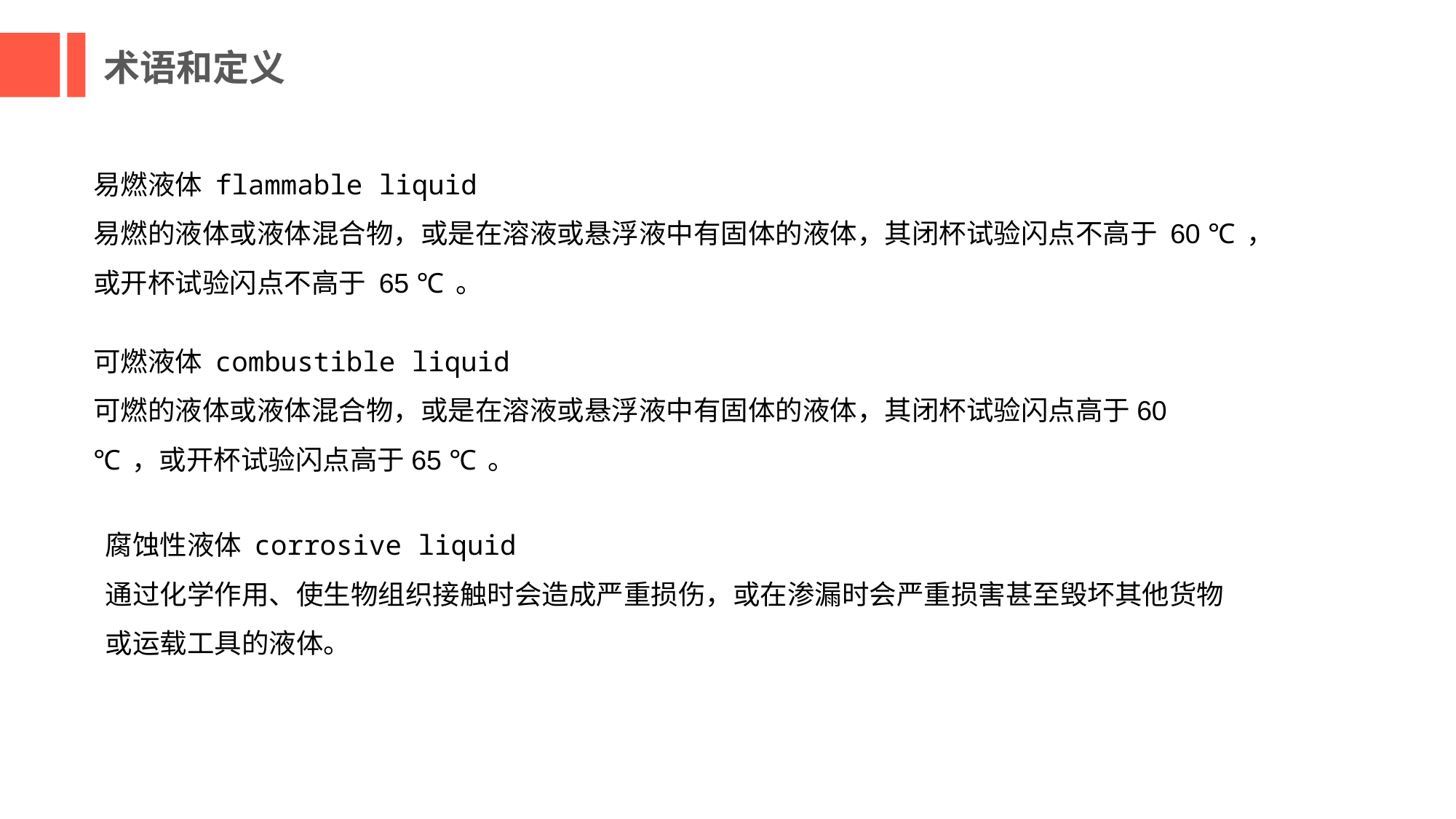

术语和定义
易燃液体 flammable liquid
易燃的液体或液体混合物，或是在溶液或悬浮液中有固体的液体，其闭杯试验闪点不高于 60 ℃，或开杯试验闪点不高于 65 ℃。
可燃液体 combustible liquid
可燃的液体或液体混合物，或是在溶液或悬浮液中有固体的液体，其闭杯试验闪点高于60 ℃，或开杯试验闪点高于65 ℃。
腐蚀性液体 corrosive liquid
通过化学作用、使生物组织接触时会造成严重损伤，或在渗漏时会严重损害甚至毁坏其他货物或运载工具的液体。